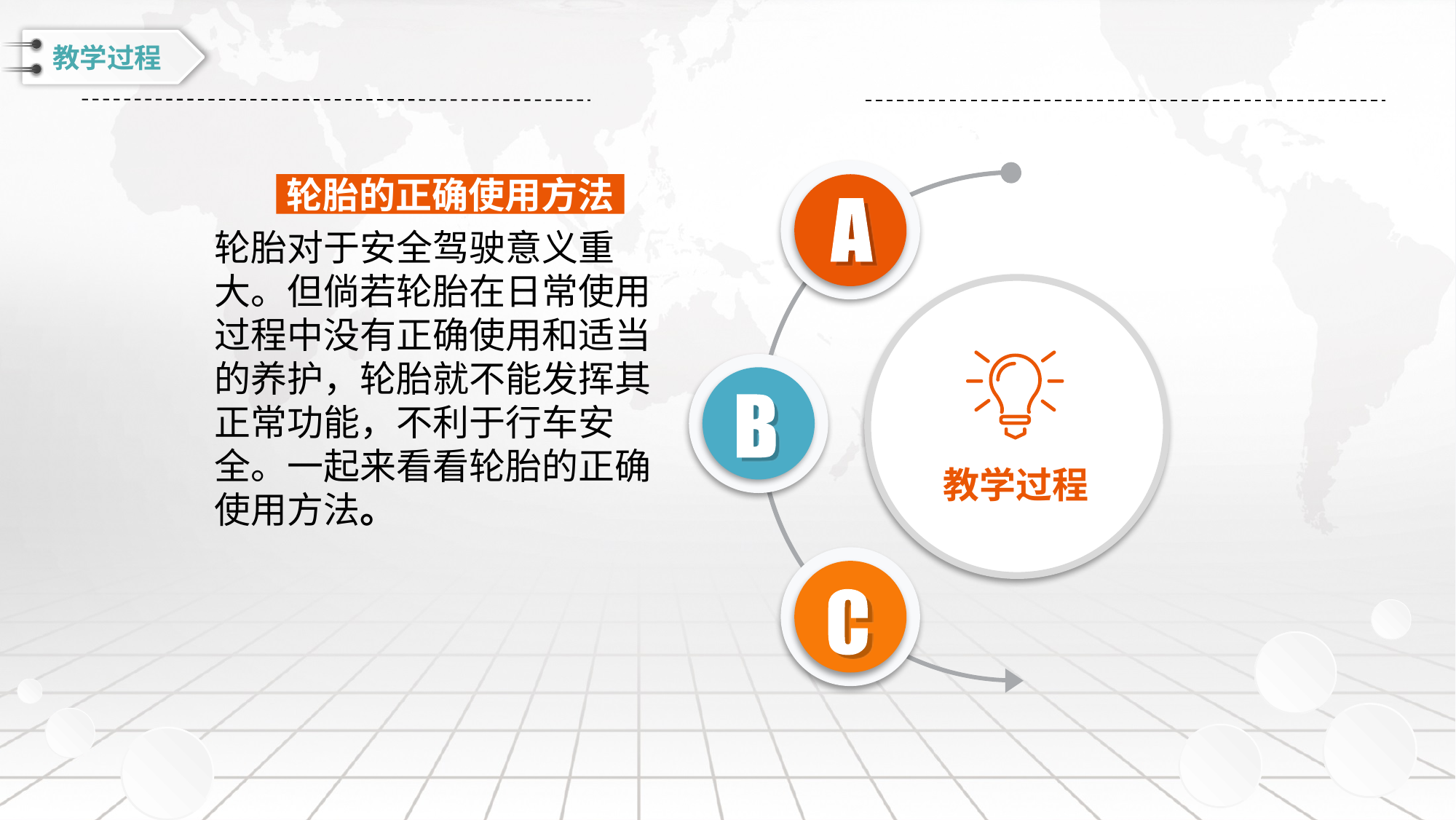

教学过程

轮胎的正确使用方法

轮胎对于安全驾驶意义重大。但倘若轮胎在日常使用过程中没有正确使用和适当的养护，轮胎就不能发挥其正常功能，不利于行车安全。一起来看看轮胎的正确使用方法。

教学过程